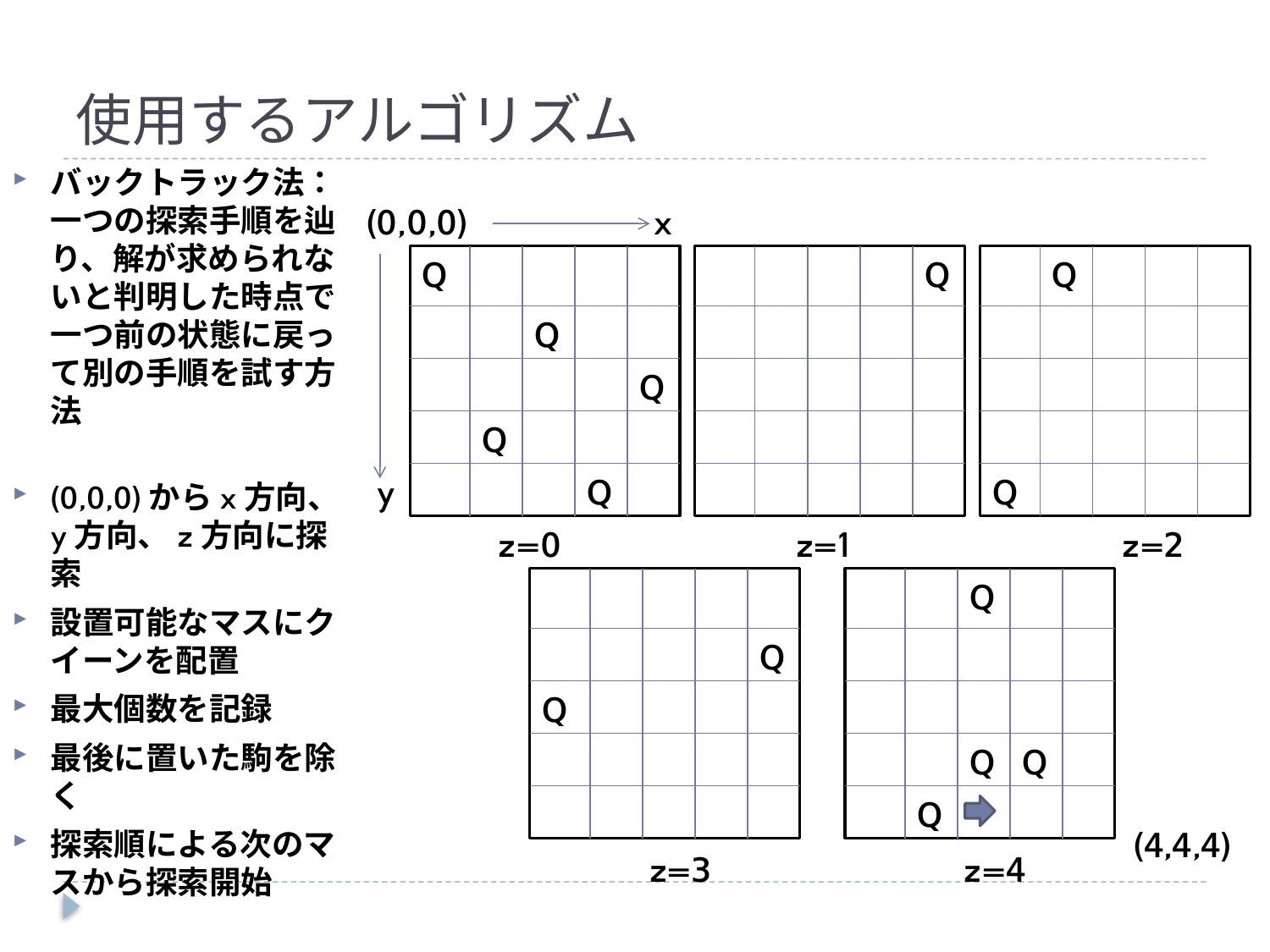

# 使用するアルゴリズム
バックトラック法：
一つの探索手順を辿り、解が求められないと判明した時点で一つ前の状態に戻って別の手順を試す方法
(0,0,0)からx方向、y方向、z方向に探索
設置可能なマスにクイーンを配置
最大個数を記録
最後に置いた駒を除く
探索順による次のマスから探索開始
(0,0,0)
x

Q

Q

Q
Q
Q
Q
y
Q
Q
z=0
z=1
z=2

Q
Q
Q
Q
Q
Q

(4,4,4)
z=3
z=4